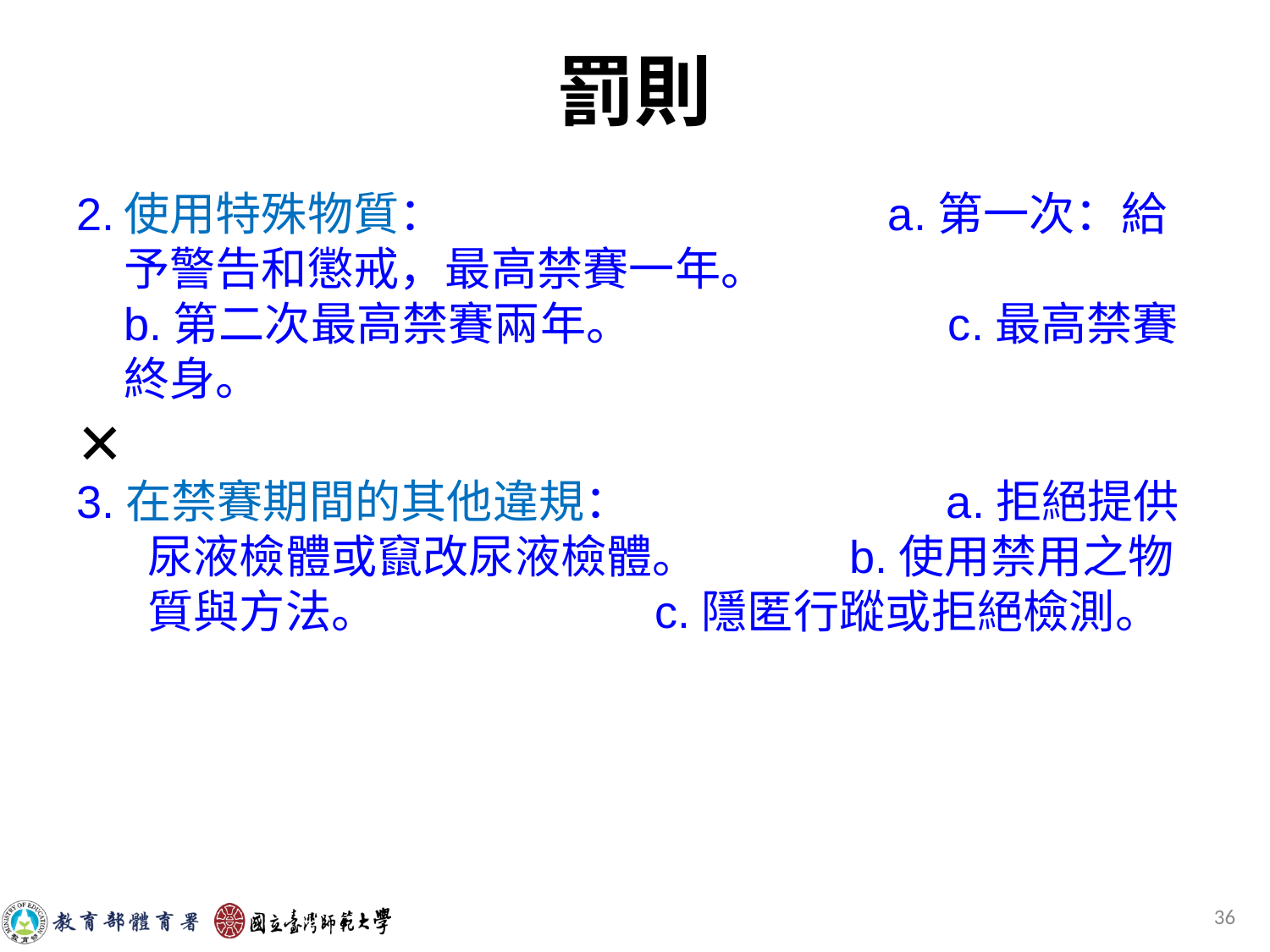

罰則
2.	使用特殊物質：                                  a.第一次：給予警告和懲戒，最高禁賽一年。                                 b.第二次最高禁賽兩年。                        c.最高禁賽終身。

3.在禁賽期間的其他違規：                        a.拒絕提供尿液檢體或竄改尿液檢體。           b.使用禁用之物質與方法。                     c.隱匿行蹤或拒絕檢測。
36